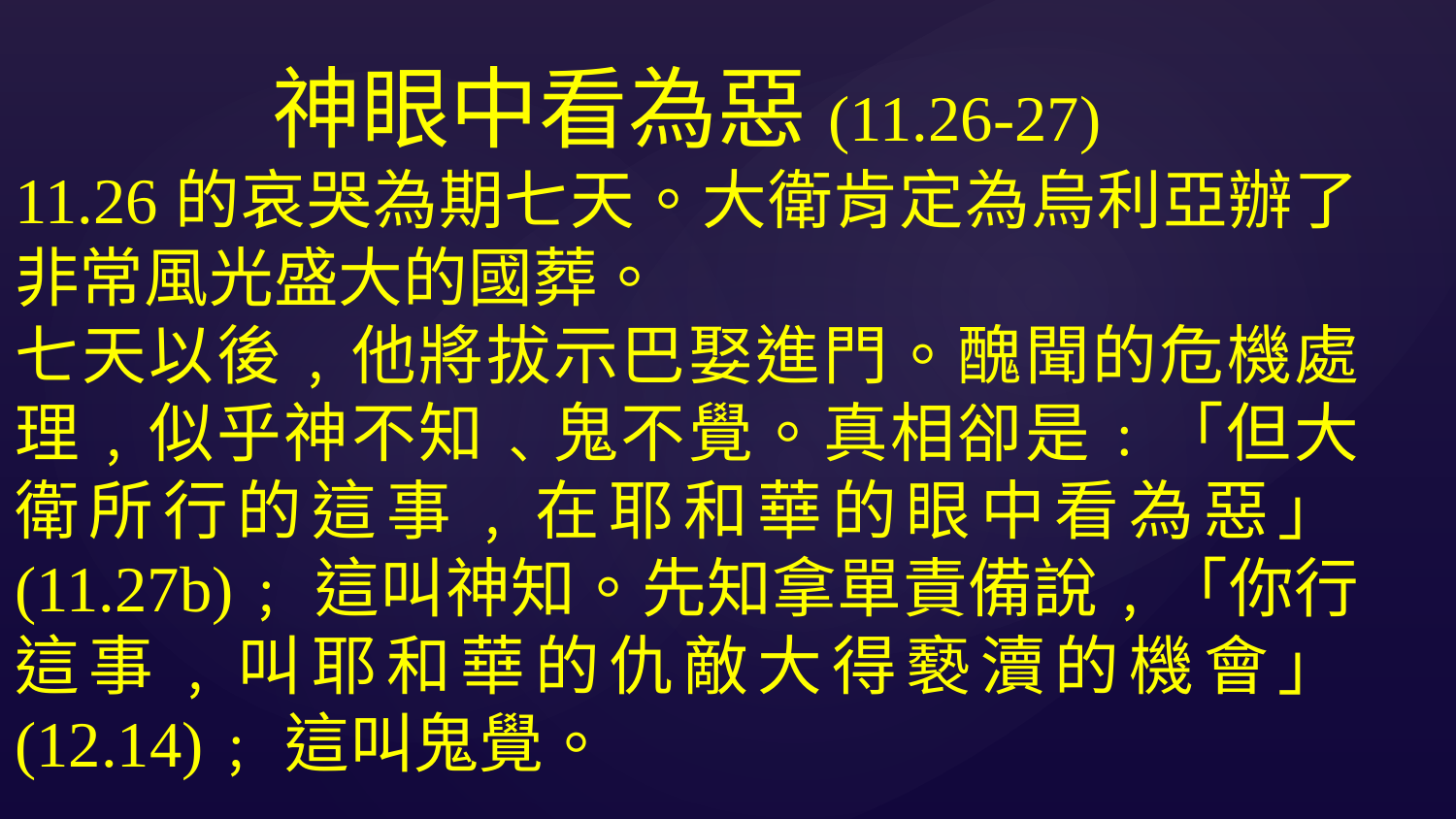

神眼中看為惡(11.26-27)
11.26的哀哭為期七天。大衛肯定為烏利亞辦了非常風光盛大的國葬。
七天以後﹐他將拔示巴娶進門。醜聞的危機處理﹐似乎神不知﹑鬼不覺。真相卻是﹕「但大衛所行的這事﹐在耶和華的眼中看為惡」(11.27b)﹔這叫神知。先知拿單責備說﹐「你行這事﹐叫耶和華的仇敵大得褻瀆的機會」(12.14)﹔這叫鬼覺。